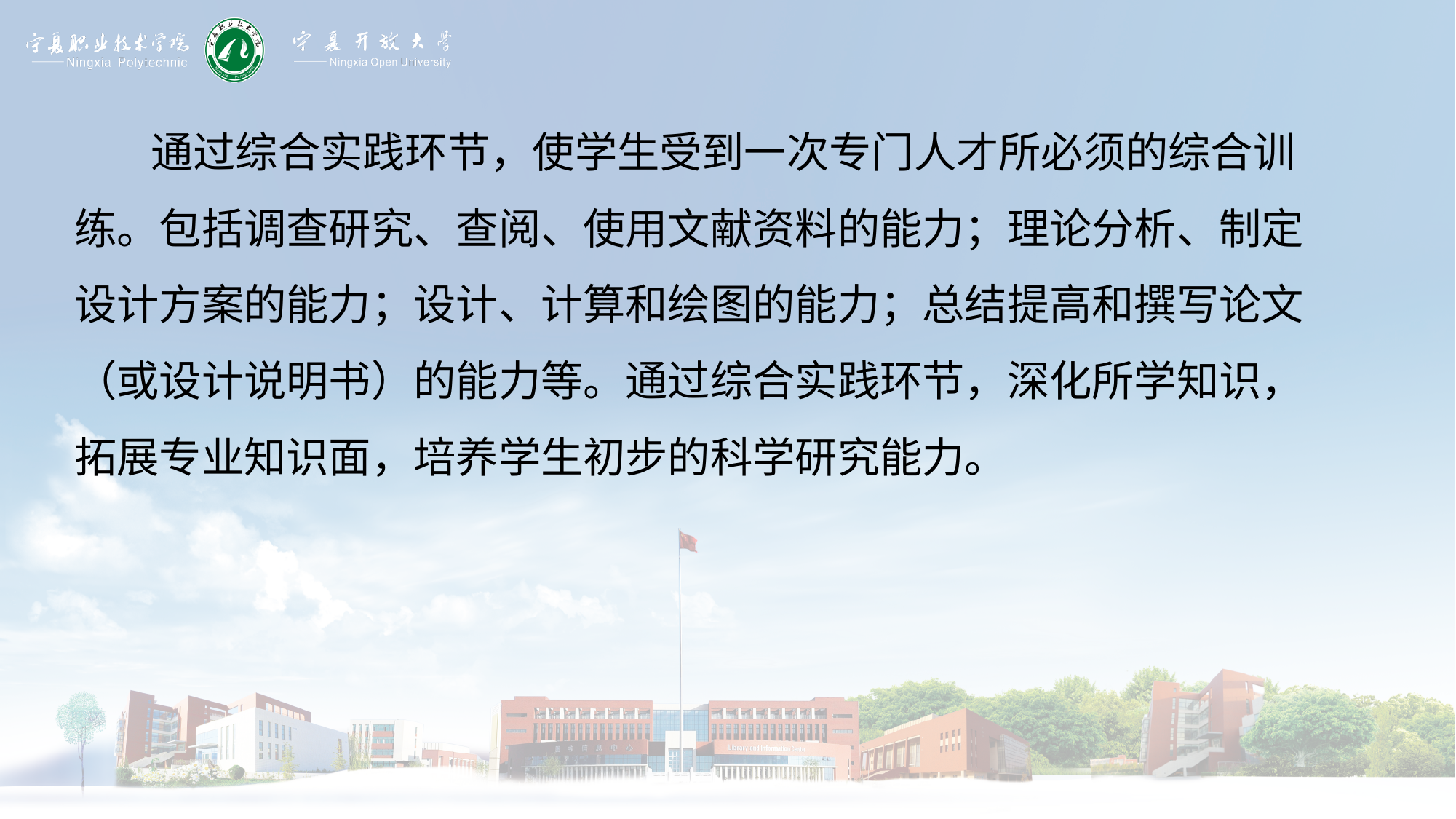

通过综合实践环节，使学生受到一次专门人才所必须的综合训练。包括调查研究、查阅、使用文献资料的能力；理论分析、制定设计方案的能力；设计、计算和绘图的能力；总结提高和撰写论文（或设计说明书）的能力等。通过综合实践环节，深化所学知识，拓展专业知识面，培养学生初步的科学研究能力。